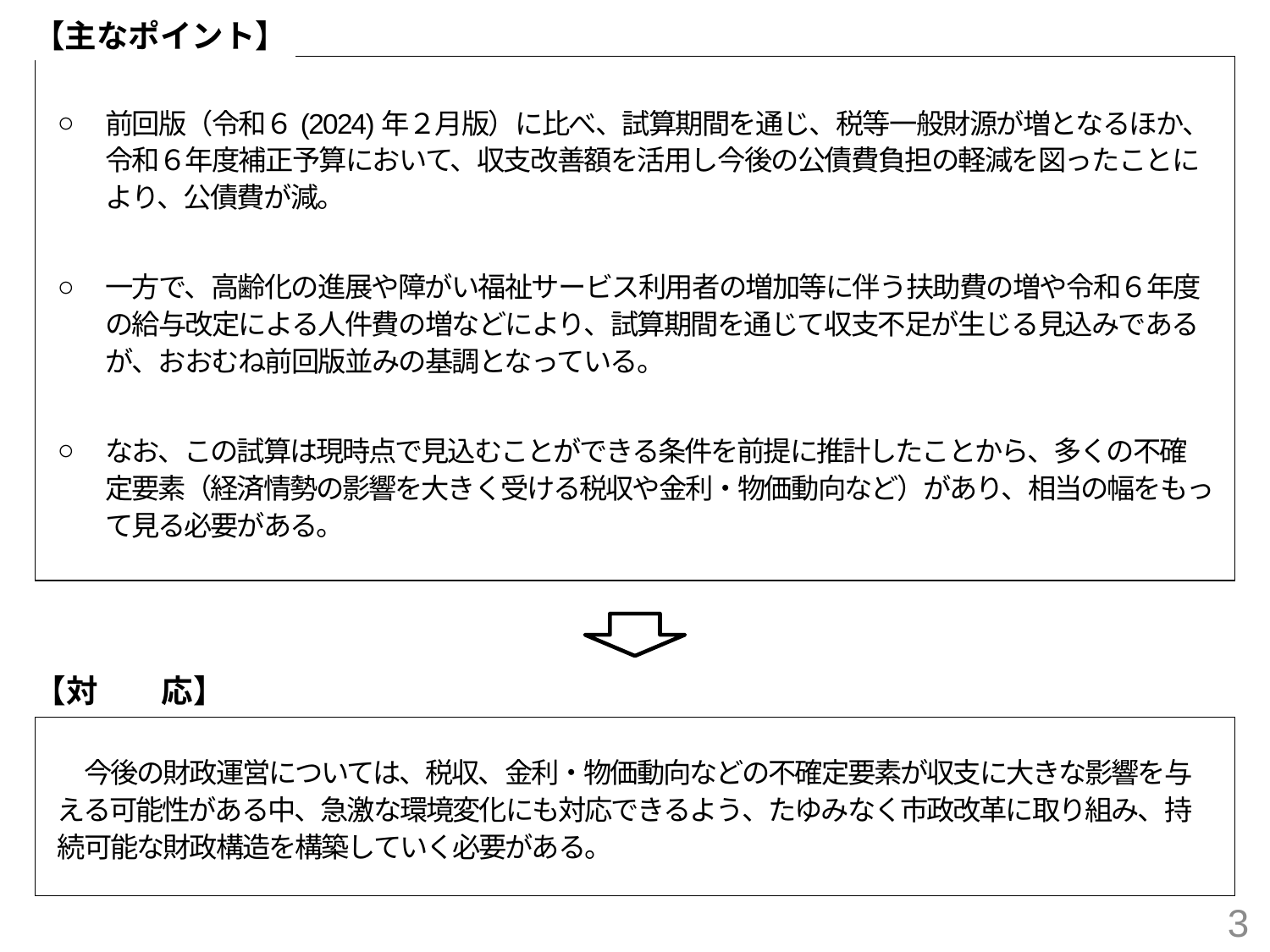

まとめ
【主なポイント】

前回版（令和６(2024)年２月版）に比べ、試算期間を通じ、税等一般財源が増となるほか、令和６年度補正予算において、収支改善額を活用し今後の公債費負担の軽減を図ったことにより、公債費が減。

一方で、高齢化の進展や障がい福祉サービス利用者の増加等に伴う扶助費の増や令和６年度の給与改定による人件費の増などにより、試算期間を通じて収支不足が生じる見込みであるが、おおむね前回版並みの基調となっている。

なお、この試算は現時点で見込むことができる条件を前提に推計したことから、多くの不確定要素（経済情勢の影響を大きく受ける税収や金利・物価動向など）があり、相当の幅をもって見る必要がある。

【対　　応】

　今後の財政運営については、税収、金利・物価動向などの不確定要素が収支に大きな影響を与える可能性がある中、急激な環境変化にも対応できるよう、たゆみなく市政改革に取り組み、持続可能な財政構造を構築していく必要がある。
3